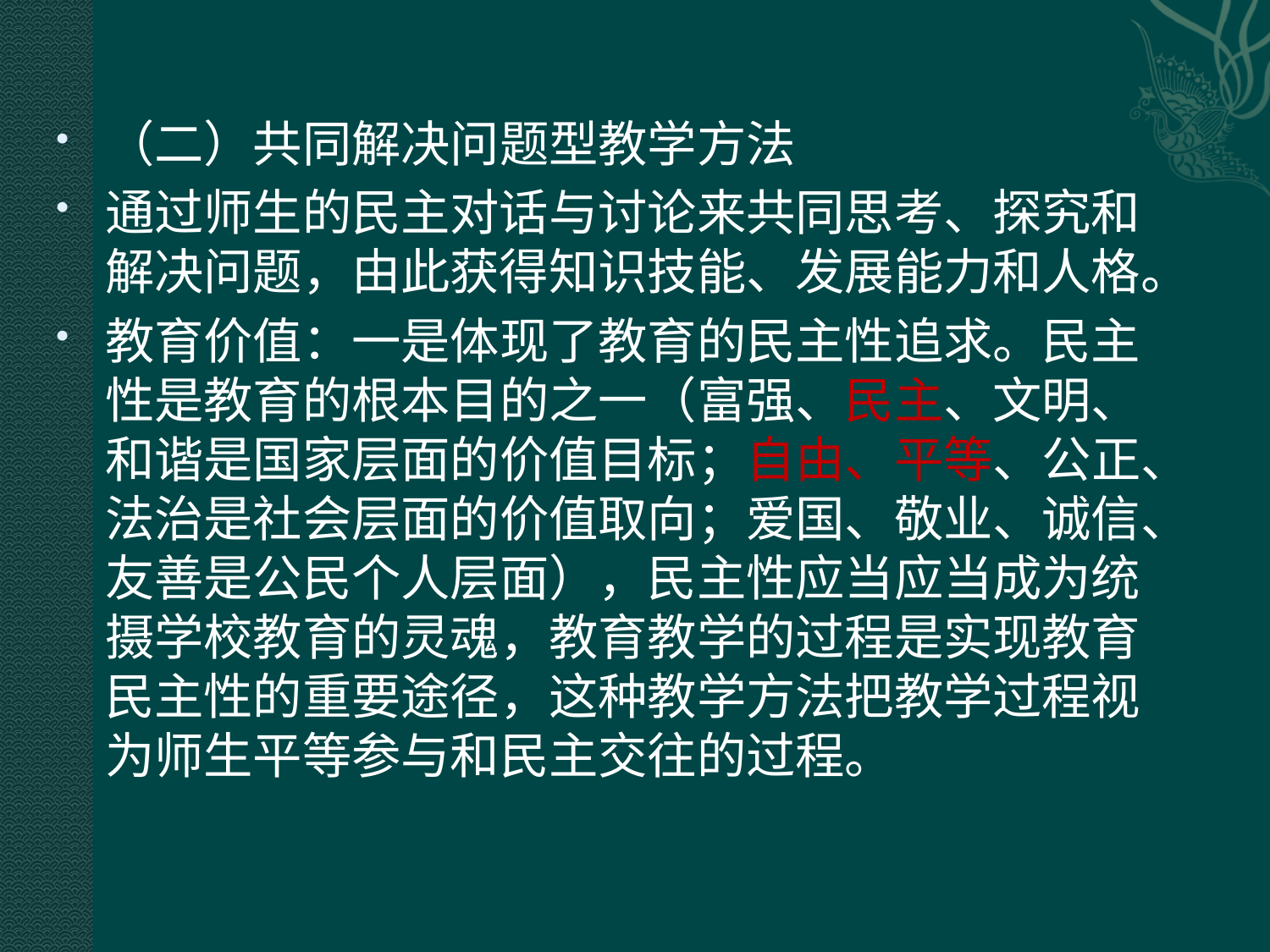

#
（二）共同解决问题型教学方法
通过师生的民主对话与讨论来共同思考、探究和解决问题，由此获得知识技能、发展能力和人格。
教育价值：一是体现了教育的民主性追求。民主性是教育的根本目的之一（富强、民主、文明、和谐是国家层面的价值目标；自由、平等、公正、法治是社会层面的价值取向；爱国、敬业、诚信、友善是公民个人层面），民主性应当应当成为统摄学校教育的灵魂，教育教学的过程是实现教育民主性的重要途径，这种教学方法把教学过程视为师生平等参与和民主交往的过程。